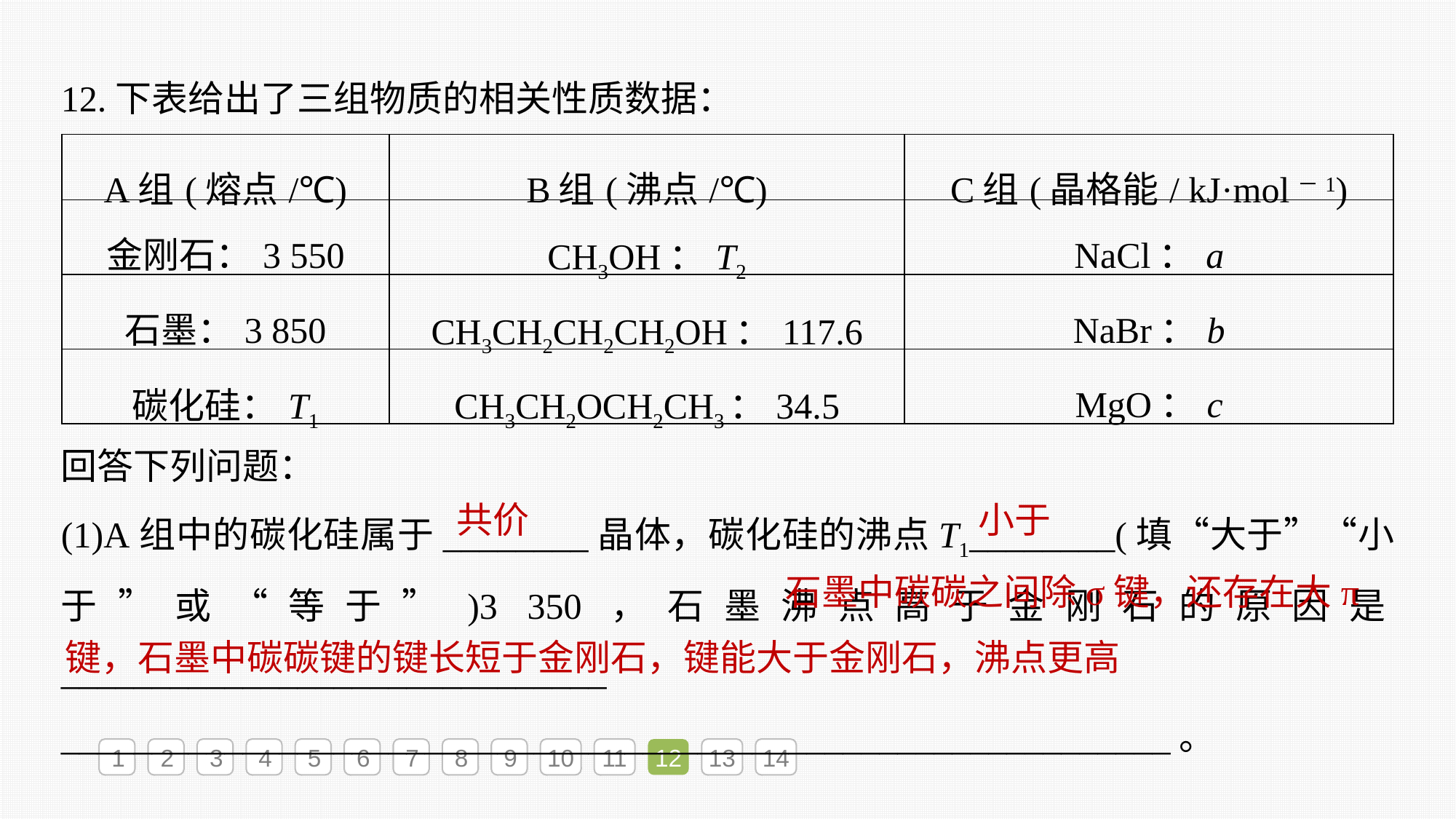

12.下表给出了三组物质的相关性质数据：
| A组(熔点/℃) | B组(沸点/℃) | C组(晶格能/ kJ·mol－1) |
| --- | --- | --- |
| 金刚石：3 550 | CH3OH：T2 | NaCl：a |
| 石墨：3 850 | CH3CH2CH2CH2OH：117.6 | NaBr：b |
| 碳化硅：T1 | CH3CH2OCH2CH3：34.5 | MgO：c |
回答下列问题：
(1)A组中的碳化硅属于________晶体，碳化硅的沸点T1________(填“大于”“小于”或“等于”)3 350，石墨沸点高于金刚石的原因是______________________________
_____________________________________________________________。
共价
小于
                                                                                       石墨中碳碳之间除σ键，还存在大π键，石墨中碳碳键的键长短于金刚石，键能大于金刚石，沸点更高
1
2
3
4
5
6
7
8
9
10
11
12
13
14